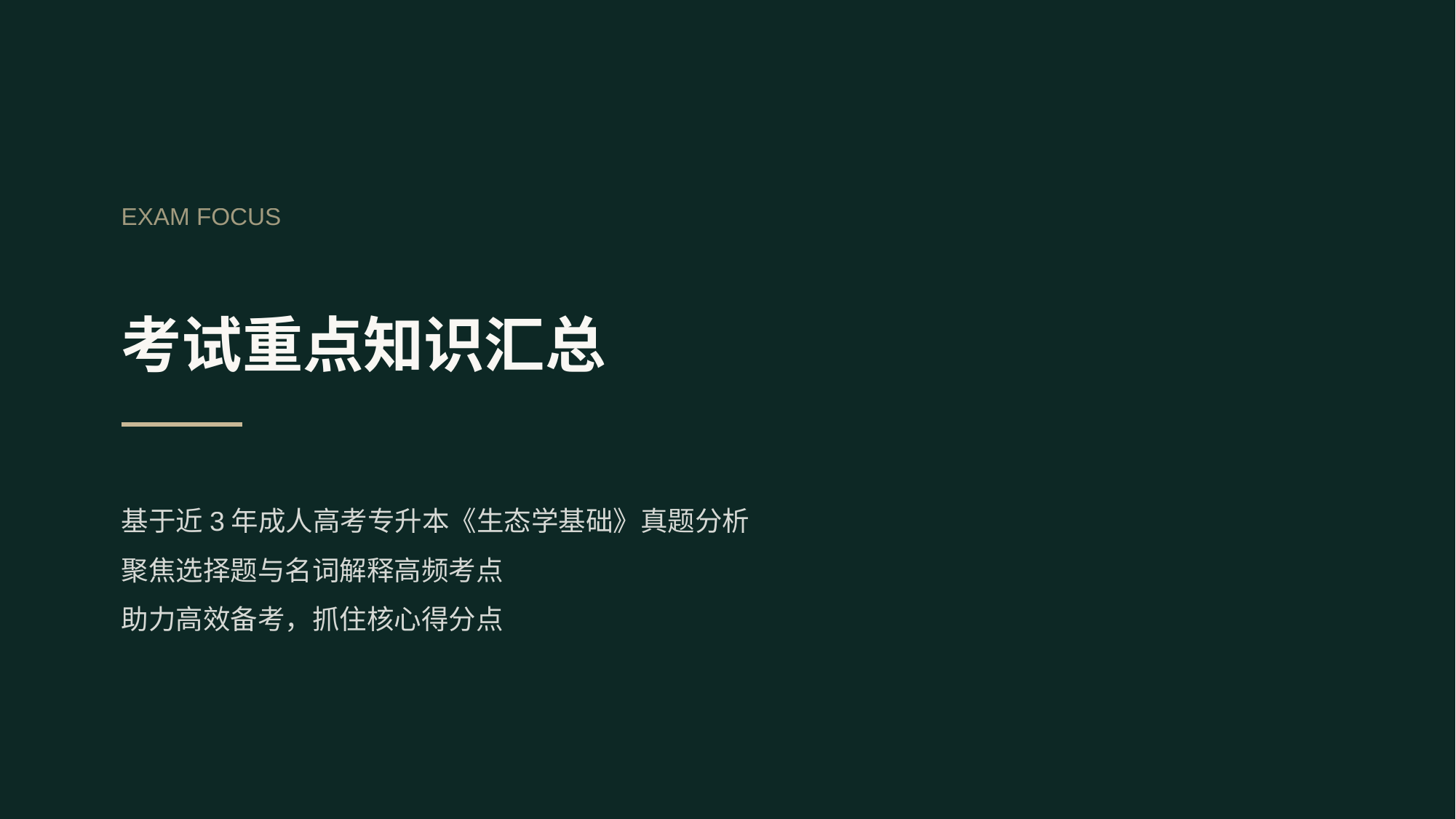

EXAM FOCUS
考试重点知识汇总
基于近3年成人高考专升本《生态学基础》真题分析
聚焦选择题与名词解释高频考点
助力高效备考，抓住核心得分点